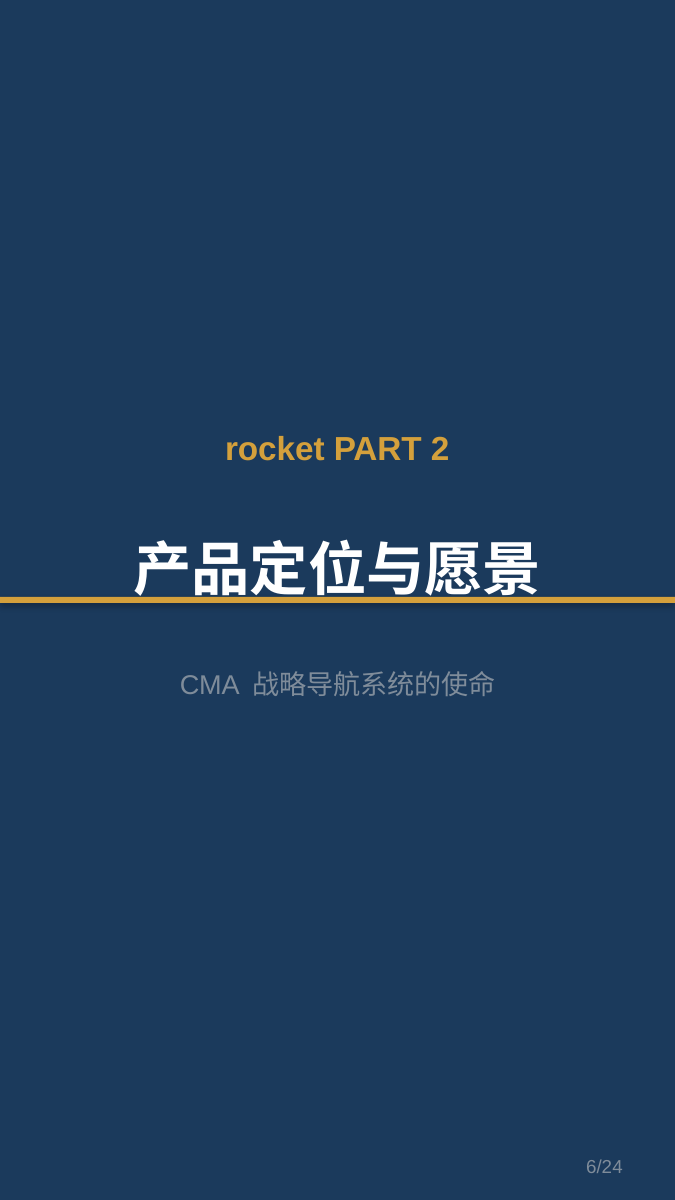

rocket PART 2
产品定位与愿景

CMA 战略导航系统的使命
6/24